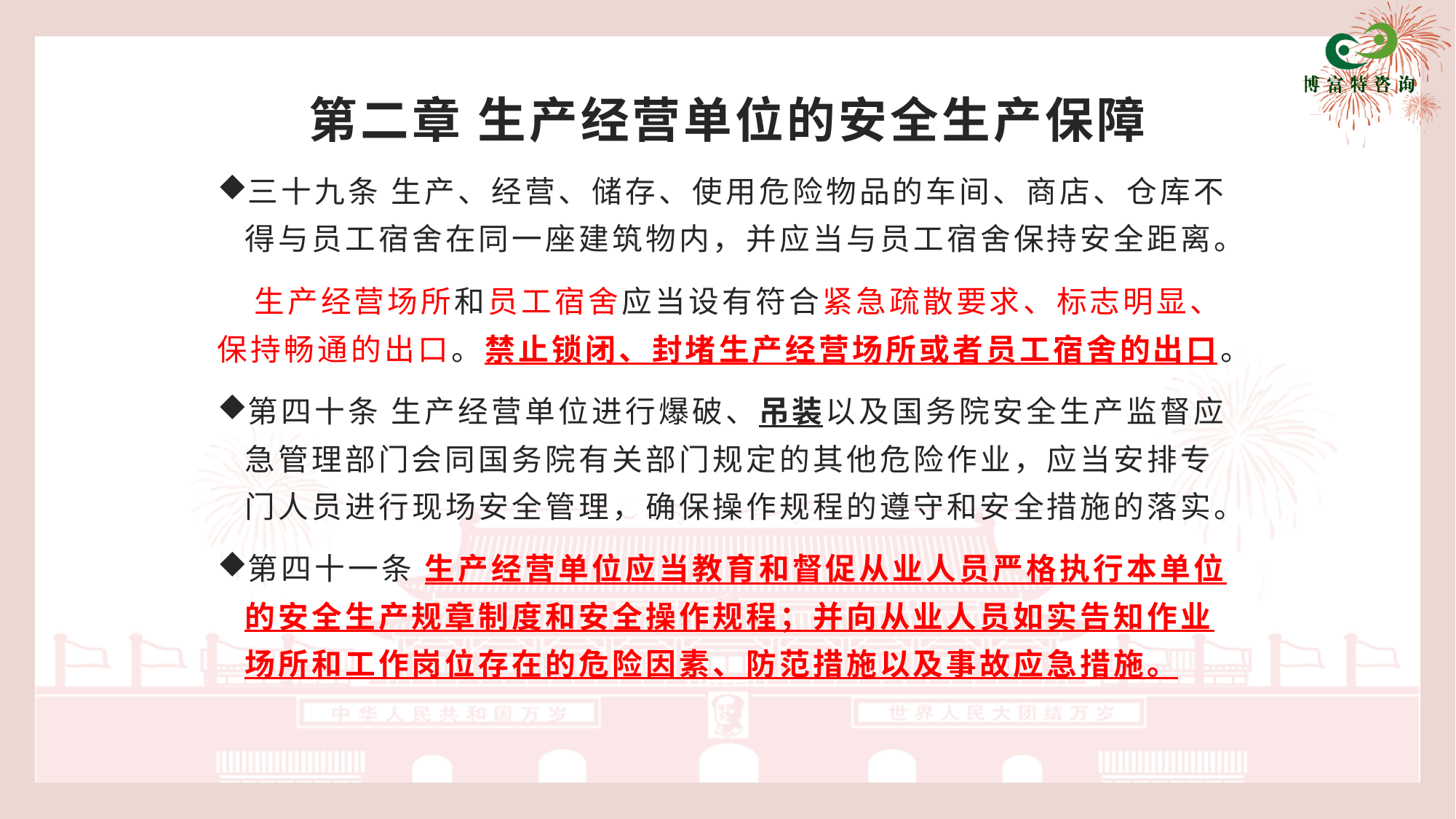

# 第二章 生产经营单位的安全生产保障
三十九条 生产、经营、储存、使用危险物品的车间、商店、仓库不得与员工宿舍在同一座建筑物内，并应当与员工宿舍保持安全距离。
   生产经营场所和员工宿舍应当设有符合紧急疏散要求、标志明显、保持畅通的出口。禁止锁闭、封堵生产经营场所或者员工宿舍的出口。
第四十条 生产经营单位进行爆破、吊装以及国务院安全生产监督应急管理部门会同国务院有关部门规定的其他危险作业，应当安排专门人员进行现场安全管理，确保操作规程的遵守和安全措施的落实。
第四十一条 生产经营单位应当教育和督促从业人员严格执行本单位的安全生产规章制度和安全操作规程；并向从业人员如实告知作业场所和工作岗位存在的危险因素、防范措施以及事故应急措施。